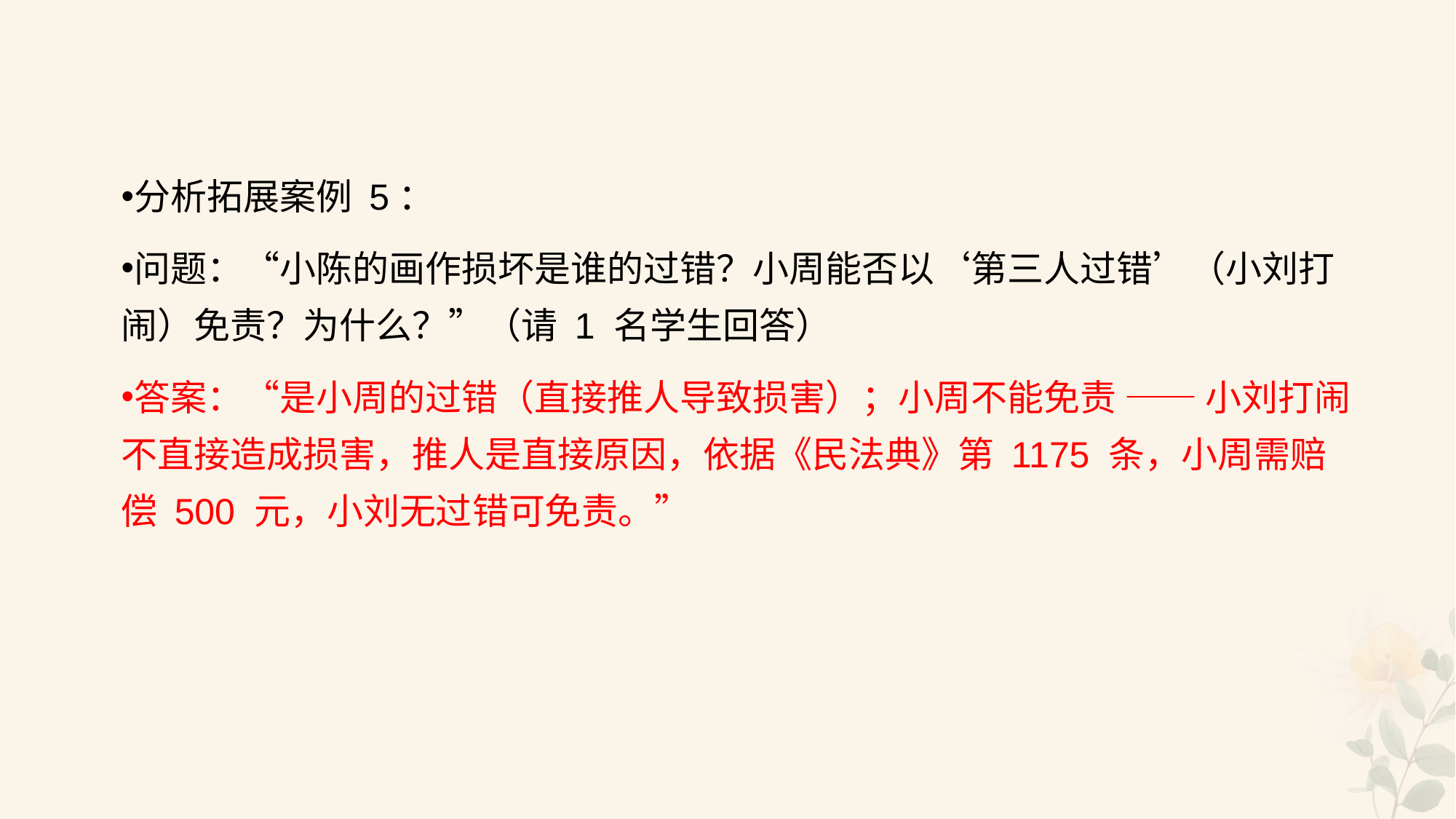

#
分析拓展案例 5：
问题：“小陈的画作损坏是谁的过错？小周能否以‘第三人过错’（小刘打闹）免责？为什么？”（请 1 名学生回答）
答案：“是小周的过错（直接推人导致损害）；小周不能免责 —— 小刘打闹不直接造成损害，推人是直接原因，依据《民法典》第 1175 条，小周需赔偿 500 元，小刘无过错可免责。”